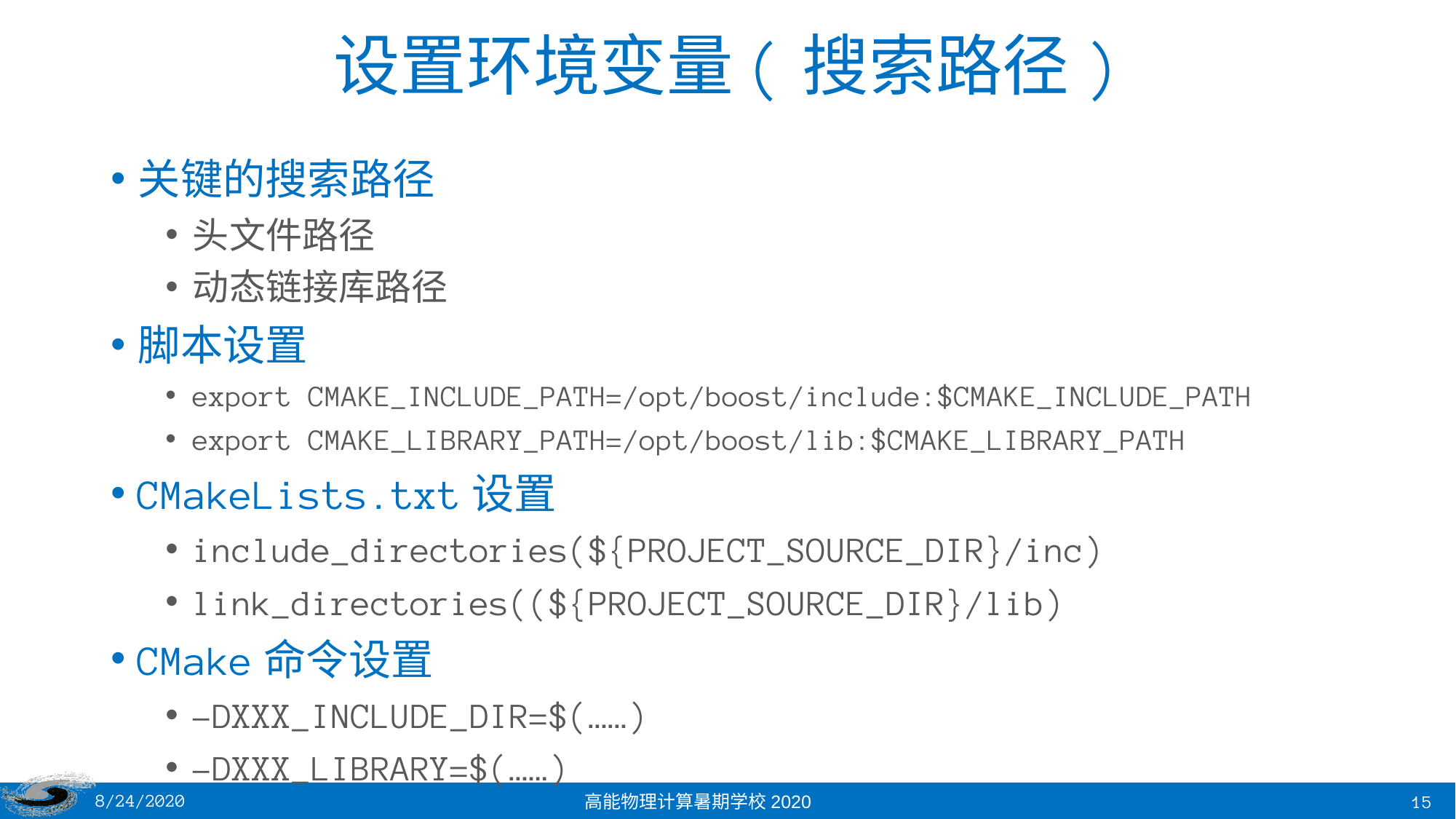

# 设置环境变量(搜索路径)
关键的搜索路径
头文件路径
动态链接库路径
脚本设置
export CMAKE_INCLUDE_PATH=/opt/boost/include:$CMAKE_INCLUDE_PATH
export CMAKE_LIBRARY_PATH=/opt/boost/lib:$CMAKE_LIBRARY_PATH
CMakeLists.txt设置
include_directories(${PROJECT_SOURCE_DIR}/inc)
link_directories((${PROJECT_SOURCE_DIR}/lib)
CMake命令设置
-DXXX_INCLUDE_DIR=$(……)
-DXXX_LIBRARY=$(……)
高能物理计算暑期学校2020
8/24/2020
15